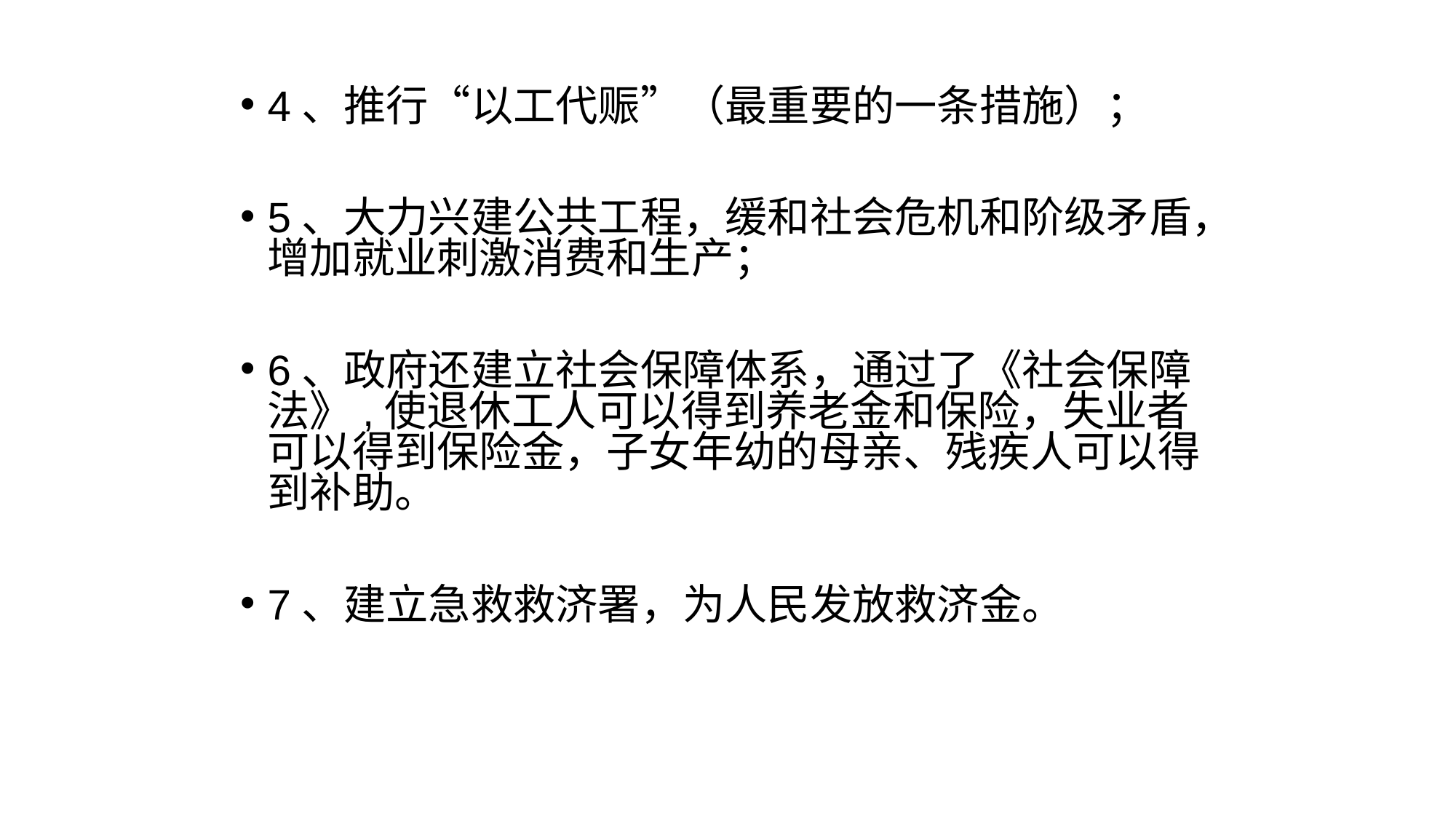

4、推行“以工代赈”（最重要的一条措施）；

5、大力兴建公共工程，缓和社会危机和阶级矛盾，增加就业刺激消费和生产；

6、政府还建立社会保障体系，通过了《社会保障法》,使退休工人可以得到养老金和保险，失业者可以得到保险金，子女年幼的母亲、残疾人可以得到补助。

7、建立急救救济署，为人民发放救济金。